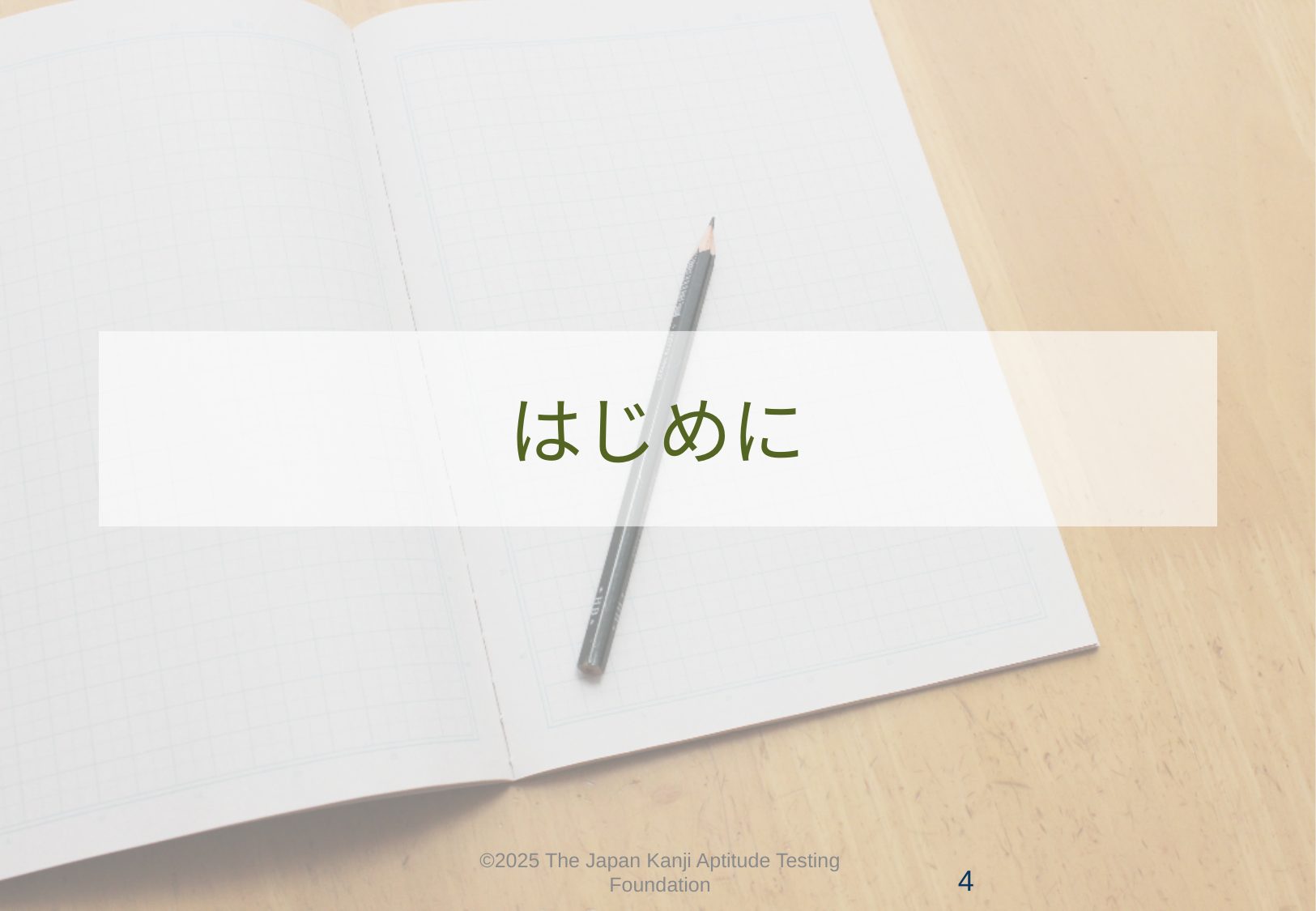

はじめに
©2025 The Japan Kanji Aptitude Testing Foundation
4